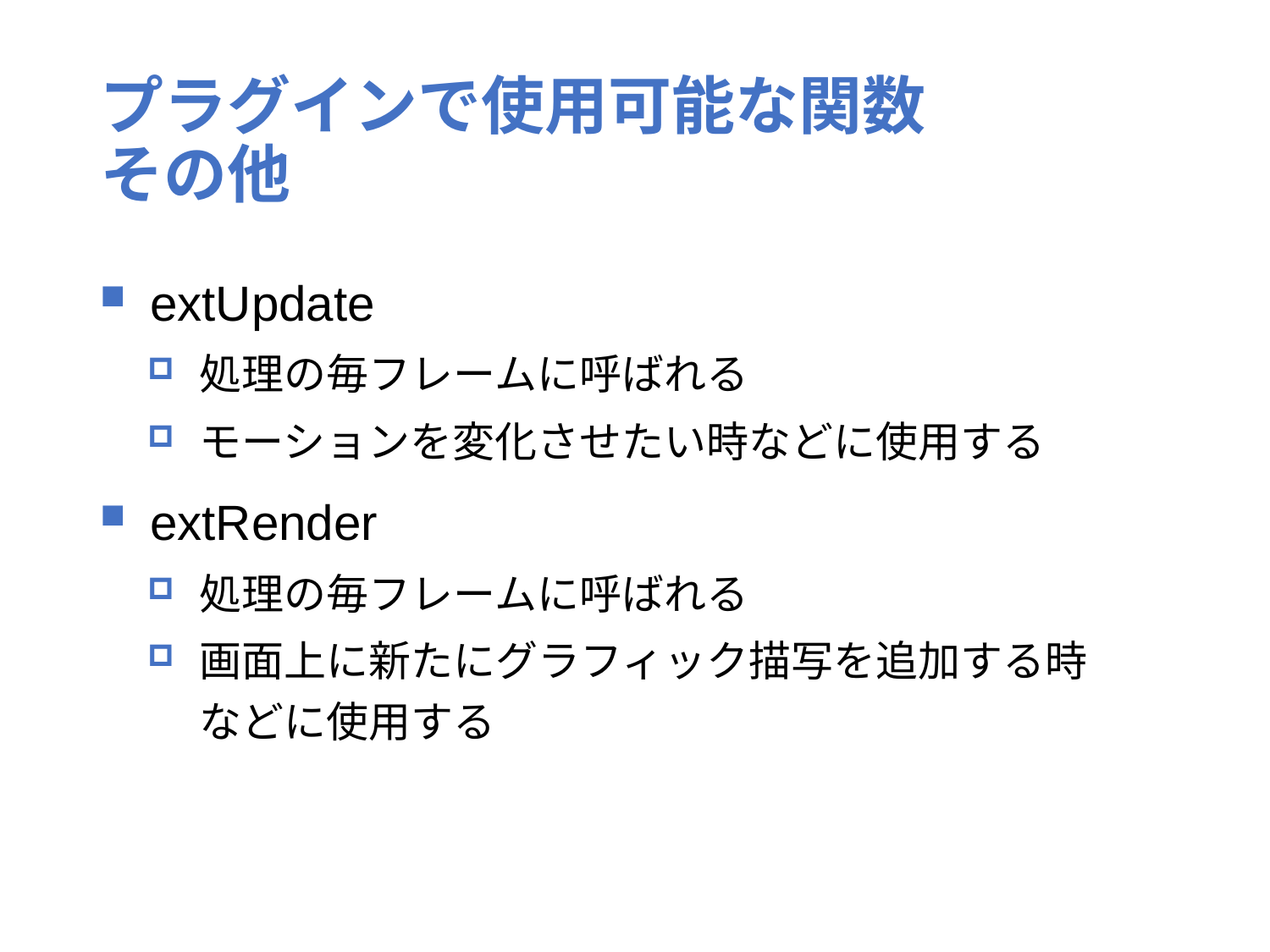

# プラグインで使用可能な関数 その他
extUpdate
処理の毎フレームに呼ばれる
モーションを変化させたい時などに使用する
extRender
処理の毎フレームに呼ばれる
画面上に新たにグラフィック描写を追加する時
などに使用する